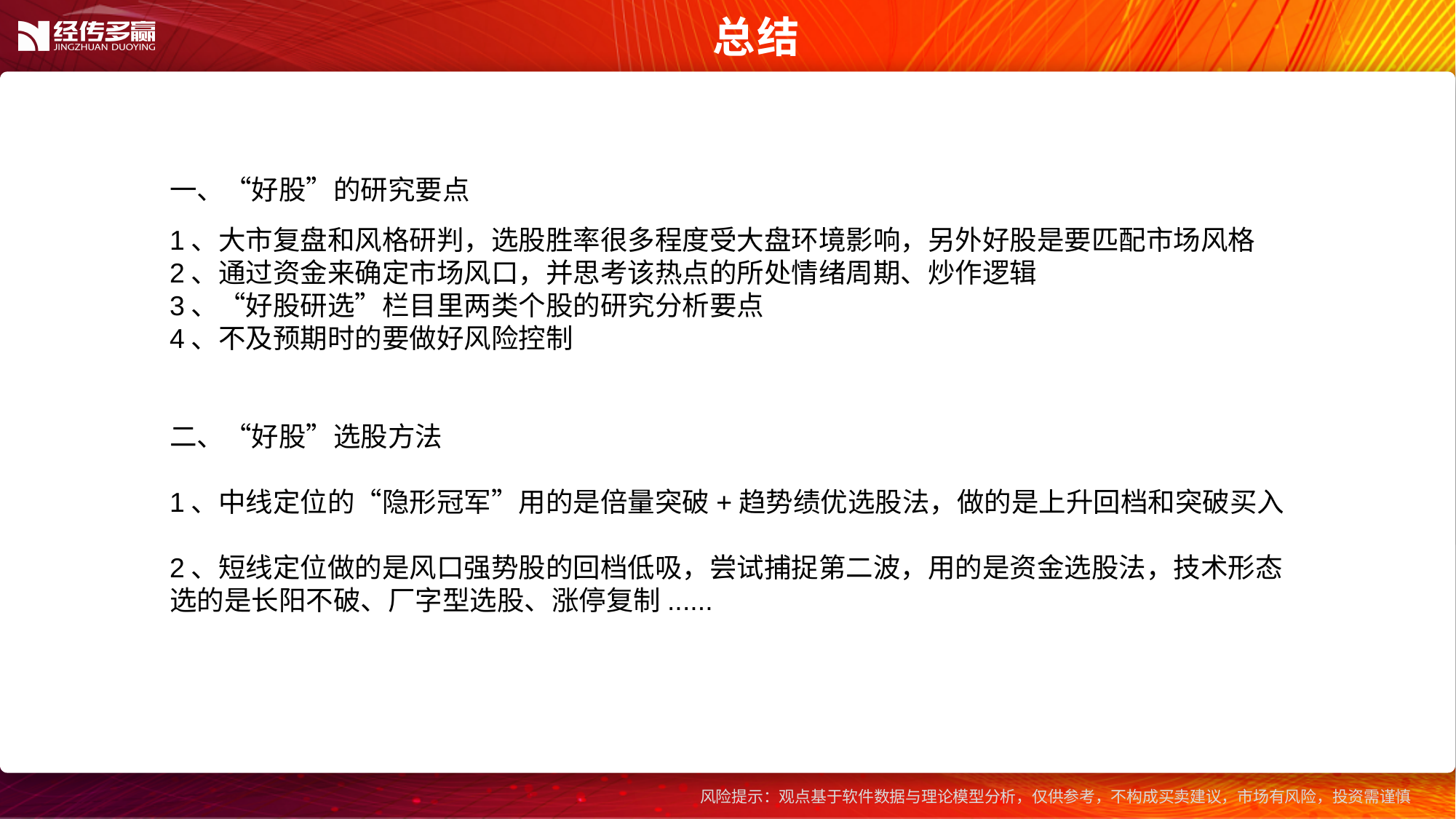

总结
一、“好股”的研究要点
1、大市复盘和风格研判，选股胜率很多程度受大盘环境影响，另外好股是要匹配市场风格
2、通过资金来确定市场风口，并思考该热点的所处情绪周期、炒作逻辑
3、“好股研选”栏目里两类个股的研究分析要点
4、不及预期时的要做好风险控制

二、“好股”选股方法

1、中线定位的“隐形冠军”用的是倍量突破+趋势绩优选股法，做的是上升回档和突破买入

2、短线定位做的是风口强势股的回档低吸，尝试捕捉第二波，用的是资金选股法，技术形态选的是长阳不破、厂字型选股、涨停复制......